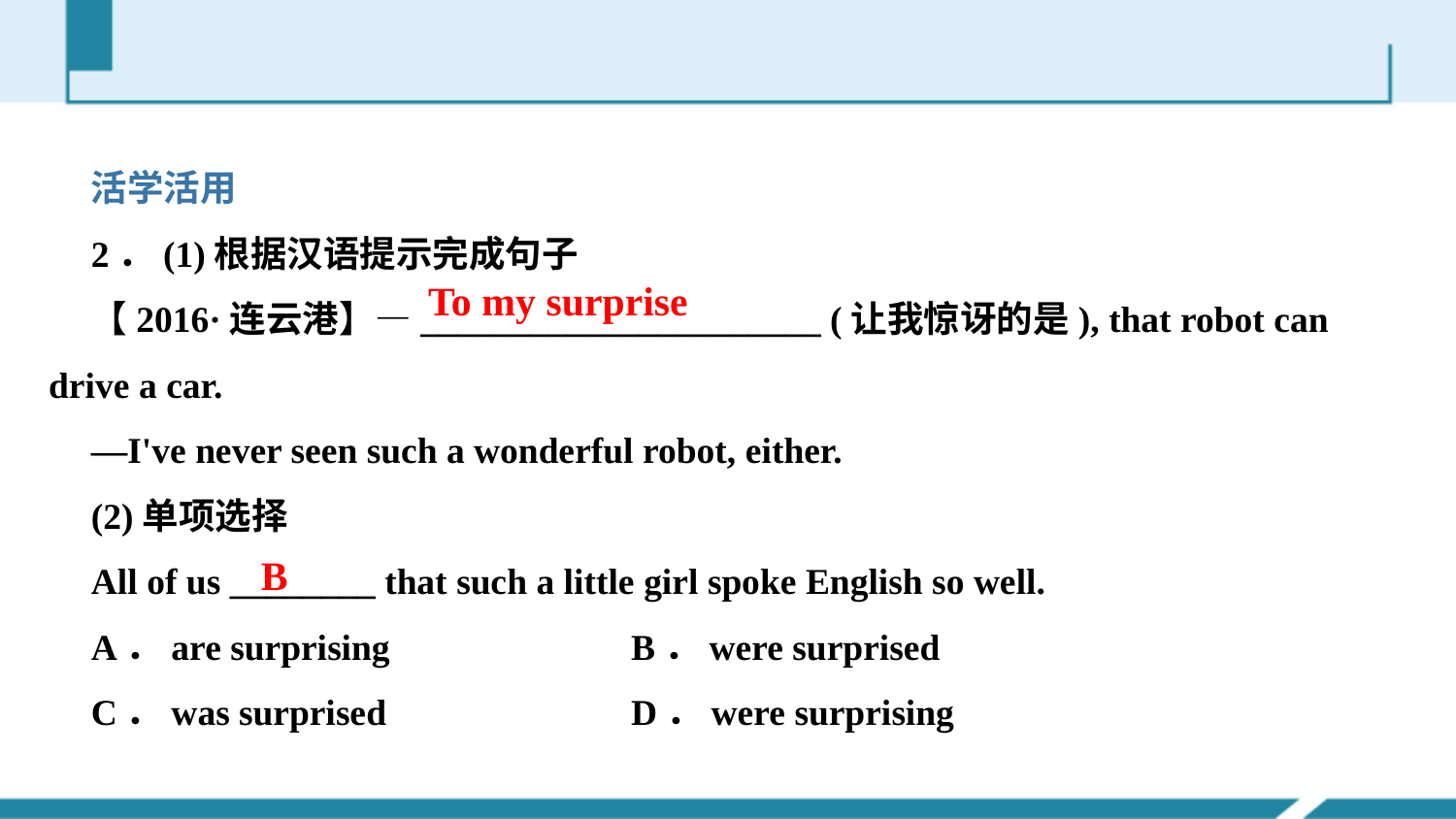

活学活用
2．(1)根据汉语提示完成句子
【2016·连云港】—______________________ (让我惊讶的是), that robot can drive a car.
—I've never seen such a wonderful robot, either.
(2)单项选择
All of us ________ that such a little girl spoke English so well.
A．are surprising		B．were surprised
C．was surprised		D．were surprising
To my surprise
B